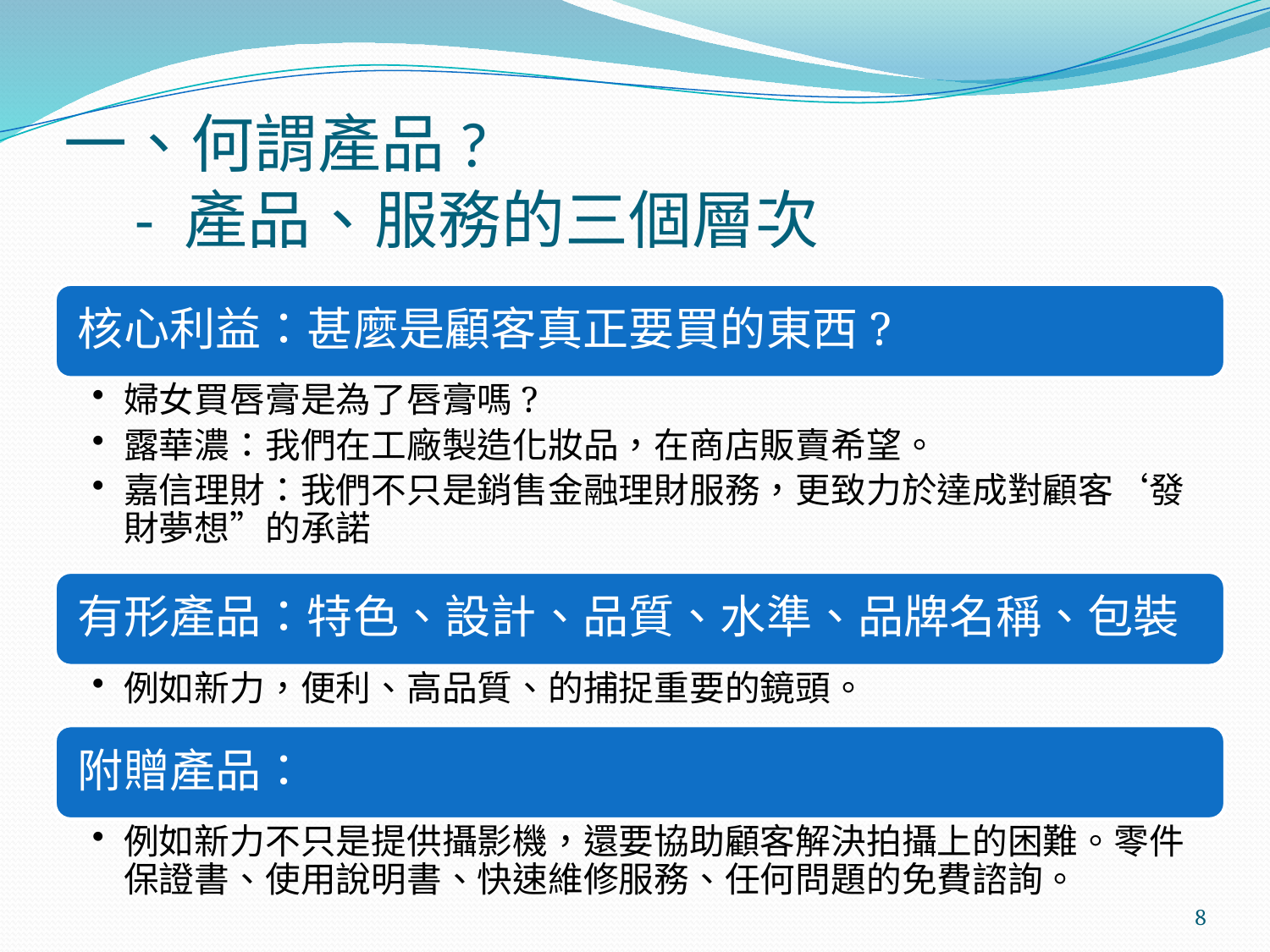

# 一、何謂產品? - 產品、服務的三個層次
核心利益：甚麼是顧客真正要買的東西?
婦女買唇膏是為了唇膏嗎?
露華濃：我們在工廠製造化妝品，在商店販賣希望。
嘉信理財：我們不只是銷售金融理財服務，更致力於達成對顧客‘發財夢想”的承諾
有形產品：特色、設計、品質、水準、品牌名稱、包裝
例如新力，便利、高品質、的捕捉重要的鏡頭。
附贈產品：
例如新力不只是提供攝影機，還要協助顧客解決拍攝上的困難。零件保證書、使用說明書、快速維修服務、任何問題的免費諮詢。
8